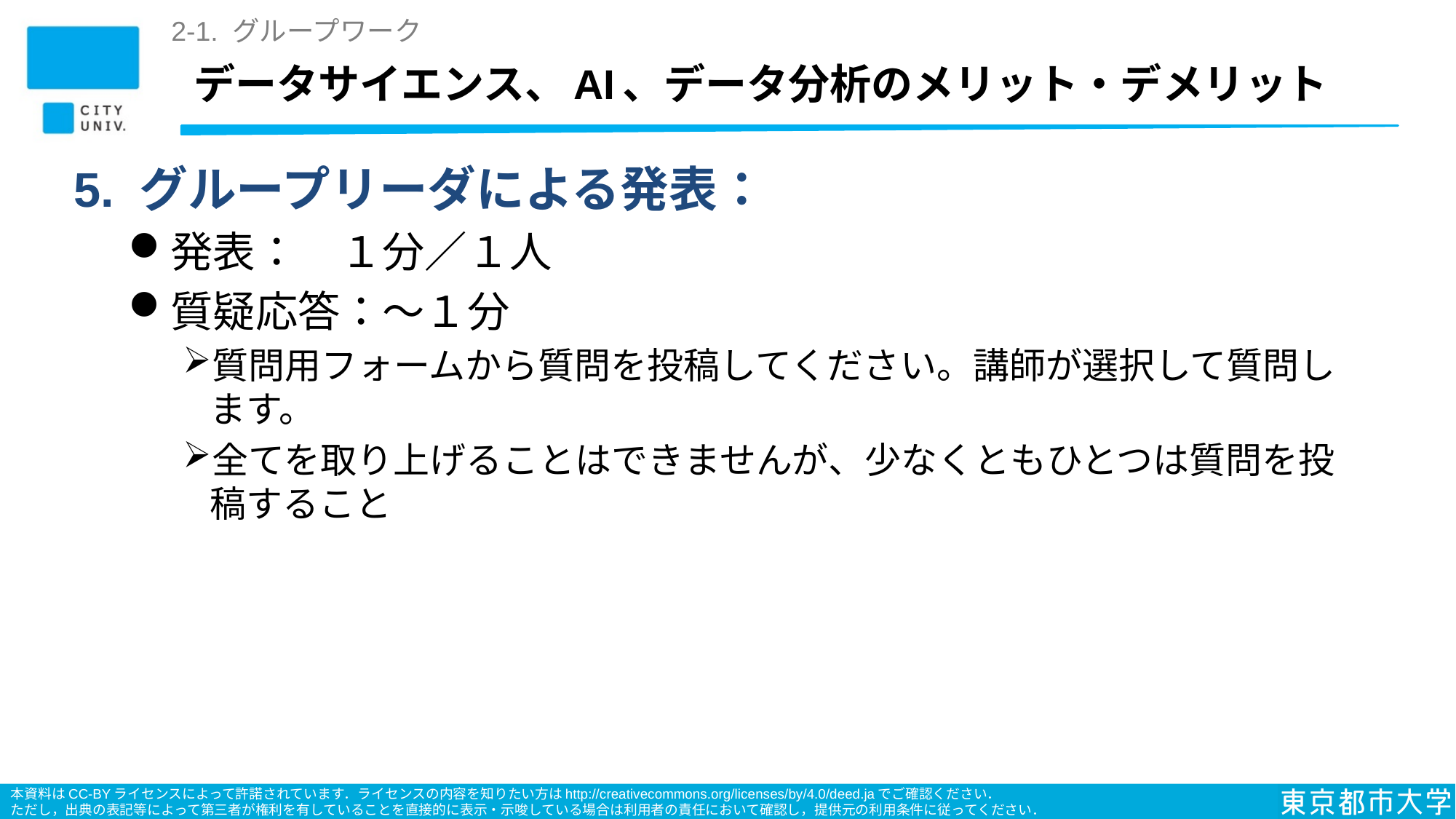

2-1. グループワーク
# データサイエンス、AI、データ分析のメリット・デメリット
5. グループリーダによる発表：
発表：　１分／１人
質疑応答：〜１分
質問用フォームから質問を投稿してください。講師が選択して質問します。
全てを取り上げることはできませんが、少なくともひとつは質問を投稿すること